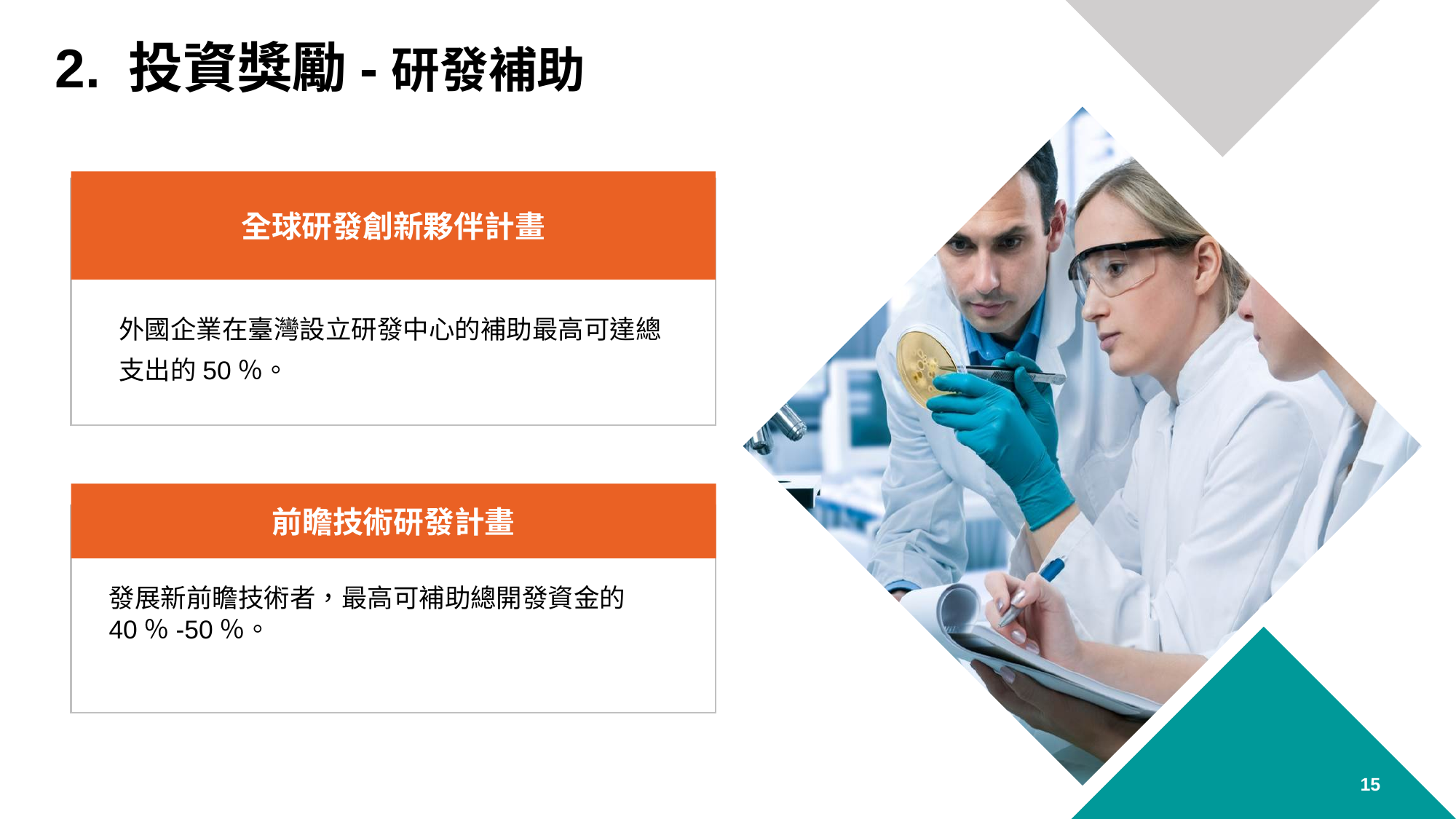

2. 投資獎勵-研發補助

全球研發創新夥伴計畫

外國企業在臺灣設立研發中心的補助最高可達總支出的50％。
前瞻技術研發計畫

發展新前瞻技術者，最高可補助總開發資金的40％-50％。

15